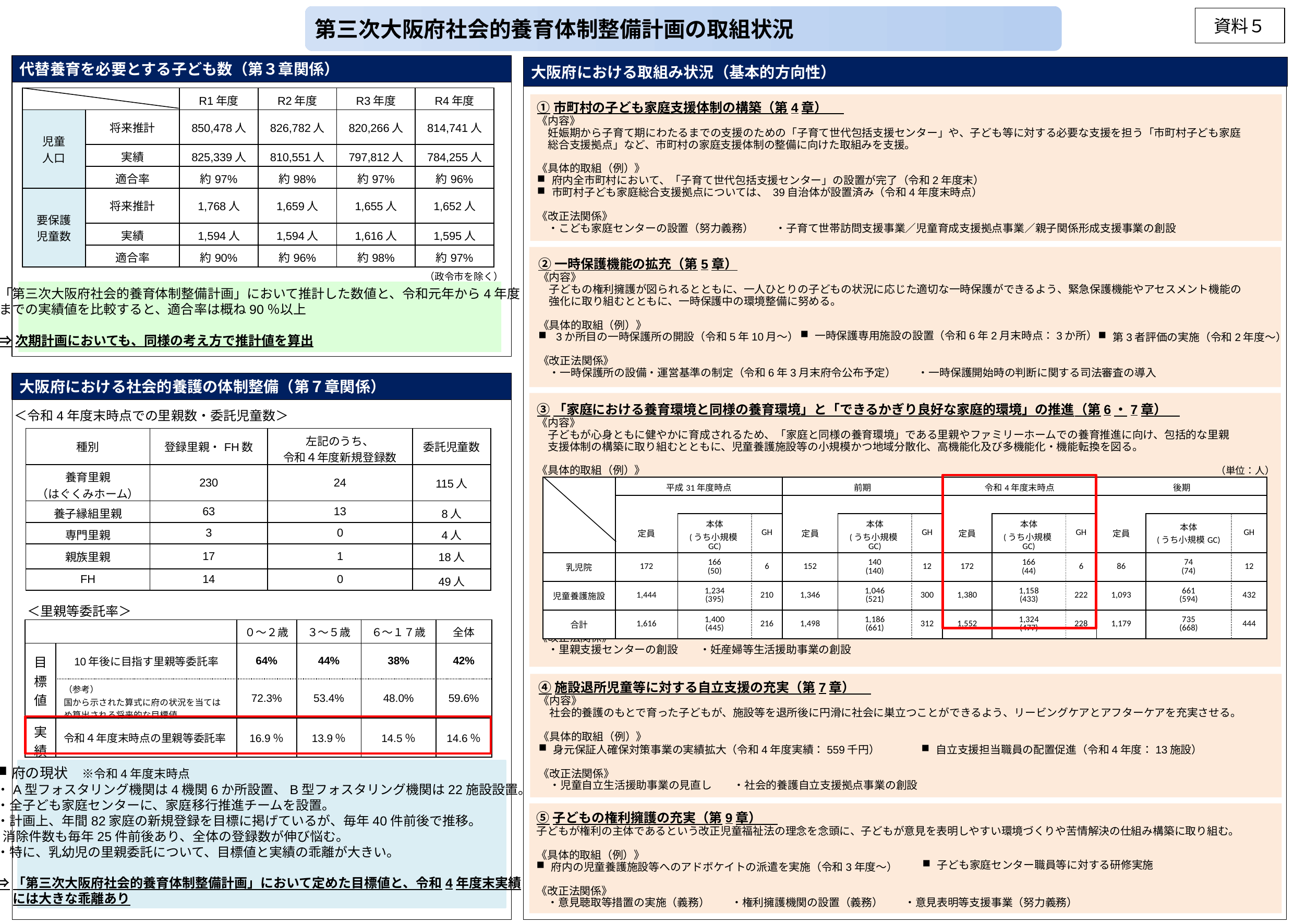

第三次大阪府社会的養育体制整備計画の取組状況
資料５
代替養育を必要とする子ども数（第３章関係）
大阪府における取組み状況（基本的方向性）
①市町村の子ども家庭支援体制の構築（第4章）
《内容》
　妊娠期から子育て期にわたるまでの支援のための「子育て世代包括支援センター」や、子ども等に対する必要な支援を担う「市町村子ども家庭
　総合支援拠点」など、市町村の家庭支援体制の整備に向けた取組みを支援。
《具体的取組（例）》
府内全市町村において、「子育て世代包括支援センター」の設置が完了（令和2年度末）
市町村子ども家庭総合支援拠点については、 39自治体が設置済み（令和4年度末時点）
《改正法関係》
　・こども家庭センターの設置（努力義務）　　・子育て世帯訪問支援事業／児童育成支援拠点事業／親子関係形成支援事業の創設

|  |  | R1年度 | R2年度 | R3年度 | R4年度 |
| --- | --- | --- | --- | --- | --- |
| 児童 人口 | 将来推計 | 850,478人 | 826,782人 | 820,266人 | 814,741人 |
|  | 実績 | 825,339人 | 810,551人 | 797,812人 | 784,255人 |
|  | 適合率 | 約97% | 約98% | 約97% | 約96% |
| 要保護 児童数 | 将来推計 | 1,768人 | 1,659人 | 1,655人 | 1,652人 |
|  | 実績 | 1,594人 | 1,594人 | 1,616人 | 1,595人 |
|  | 適合率 | 約90% | 約96% | 約98% | 約97% |

②一時保護機能の拡充（第5章）
《内容》
　子どもの権利擁護が図られるとともに、一人ひとりの子どもの状況に応じた適切な一時保護ができるよう、緊急保護機能やアセスメント機能の
　強化に取り組むとともに、一時保護中の環境整備に努める。
《具体的取組（例）》
 3か所目の一時保護所の開設（令和5年10月～）

《改正法関係》
　・一時保護所の設備・運営基準の制定（令和6年3月末府令公布予定）　　・一時保護開始時の判断に関する司法審査の導入

（政令市を除く）

「第三次大阪府社会的養育体制整備計画」において推計した数値と、令和元年から4年度
までの実績値を比較すると、適合率は概ね90％以上

⇒次期計画においても、同様の考え方で推計値を算出
一時保護専用施設の設置（令和6年2月末時点：3か所）

第3者評価の実施（令和2年度～）
大阪府における社会的養護の体制整備（第７章関係）

＜令和4年度末時点での里親数・委託児童数＞
③「家庭における養育環境と同様の養育環境」と「できるかぎり良好な家庭的環境」の推進（第6・7章）
《内容》
　子どもが心身ともに健やかに育成されるため、「家庭と同様の養育環境」である里親やファミリーホームでの養育推進に向け、包括的な里親
　支援体制の構築に取り組むとともに、児童養護施設等の小規模かつ地域分散化、高機能化及び多機能化・機能転換を図る。
《具体的取組（例）》

   ※GHは、地域小規模児童養護施設及び分園型小規模グループケアのこと
　※施設内ユニット（小規模グループケア）と分園型小規模グループケアは本体定員に含むが、地域小規模児童養護施設は別定員

《改正法関係》
　・里親支援センターの創設　　・妊産婦等生活援助事業の創設
| 種別 | 登録里親・FH数 | 左記のうち、 令和４年度新規登録数 | 委託児童数 |
| --- | --- | --- | --- |
| 養育里親 （はぐくみホーム） | 230 | 24 | 115人 |
| 養子縁組里親 | 63 | 13 | 8人 |
| 専門里親 | 3 | 0 | 4人 |
| 親族里親 | 17 | 1 | 18人 |
| FH | 14 | 0 | 49人 |
（単位：人）

|  | 平成31年度時点 | 平成31年度時点 |  | 前期 | 前期 |  | 令和4年度末時点 | 令和4年度末時点 |  | 後期 | 後期 |  |
| --- | --- | --- | --- | --- | --- | --- | --- | --- | --- | --- | --- | --- |
|  |  |  |  |  |  |  |  |  |  |  |  |  |
|  | 定員 | 本体 (うち小規模GC) | GH | 定員 | 本体 (うち小規模GC) | GH | 定員 | 本体 (うち小規模GC) | GH | 定員 | 本体 (うち小規模GC) | GH |
| 乳児院 | 172 | 166 (50) | 6 | 152 | 140 (140) | 12 | 172 | 166 (44) | 6 | 86 | 74 (74) | 12 |
| 児童養護施設 | 1,444 | 1,234 (395) | 210 | 1,346 | 1,046 (521) | 300 | 1,380 | 1,158 (433) | 222 | 1,093 | 661 (594) | 432 |
| 合計 | 1,616 | 1,400 (445) | 216 | 1,498 | 1,186 (661) | 312 | 1,552 | 1,324 (477) | 228 | 1,179 | 735 (668) | 444 |
＜里親等委託率＞
|  |  | ０～２歳 | ３～５歳 | ６～１７歳 | 全体 |
| --- | --- | --- | --- | --- | --- |
| 目標値 | 10年後に目指す里親等委託率 | 64% | 44% | 38% | 42% |
|  | （参考） 国から示された算式に府の状況を当てはめ算出される将来的な目標値 | 72.3% | 53.4% | 48.0% | 59.6% |
| 実績 | 令和４年度末時点の里親等委託率 | 16.9％ | 13.9％ | 14.5％ | 14.6％ |
④施設退所児童等に対する自立支援の充実（第7章）
《内容》
　社会的養護のもとで育った子どもが、施設等を退所後に円滑に社会に巣立つことができるよう、リービングケアとアフターケアを充実させる。
《具体的取組（例）》
身元保証人確保対策事業の実績拡大（令和4年度実績：559千円）
《改正法関係》
　・児童自立生活援助事業の見直し　　・社会的養護自立支援拠点事業の創設

自立支援担当職員の配置促進（令和4年度：13施設）

府の現状　※令和4年度末時点
・A型フォスタリング機関は4機関6か所設置、B型フォスタリング機関は22施設設置。
・全子ども家庭センターに、家庭移行推進チームを設置。
・計画上、年間82家庭の新規登録を目標に掲げているが、毎年40件前後で推移。
 消除件数も毎年25件前後あり、全体の登録数が伸び悩む。
・特に、乳幼児の里親委託について、目標値と実績の乖離が大きい。

⇒「第三次大阪府社会的養育体制整備計画」において定めた目標値と、令和4年度末実績
　 には大きな乖離あり

⑤子どもの権利擁護の充実（第9章）
子どもが権利の主体であるという改正児童福祉法の理念を念頭に、子どもが意見を表明しやすい環境づくりや苦情解決の仕組み構築に取り組む。
《具体的取組（例）》
府内の児童養護施設等へのアドボケイトの派遣を実施（令和3年度～）
《改正法関係》
　・意見聴取等措置の実施（義務）　　・権利擁護機関の設置（義務）　　・意見表明等支援事業（努力義務）

子ども家庭センター職員等に対する研修実施